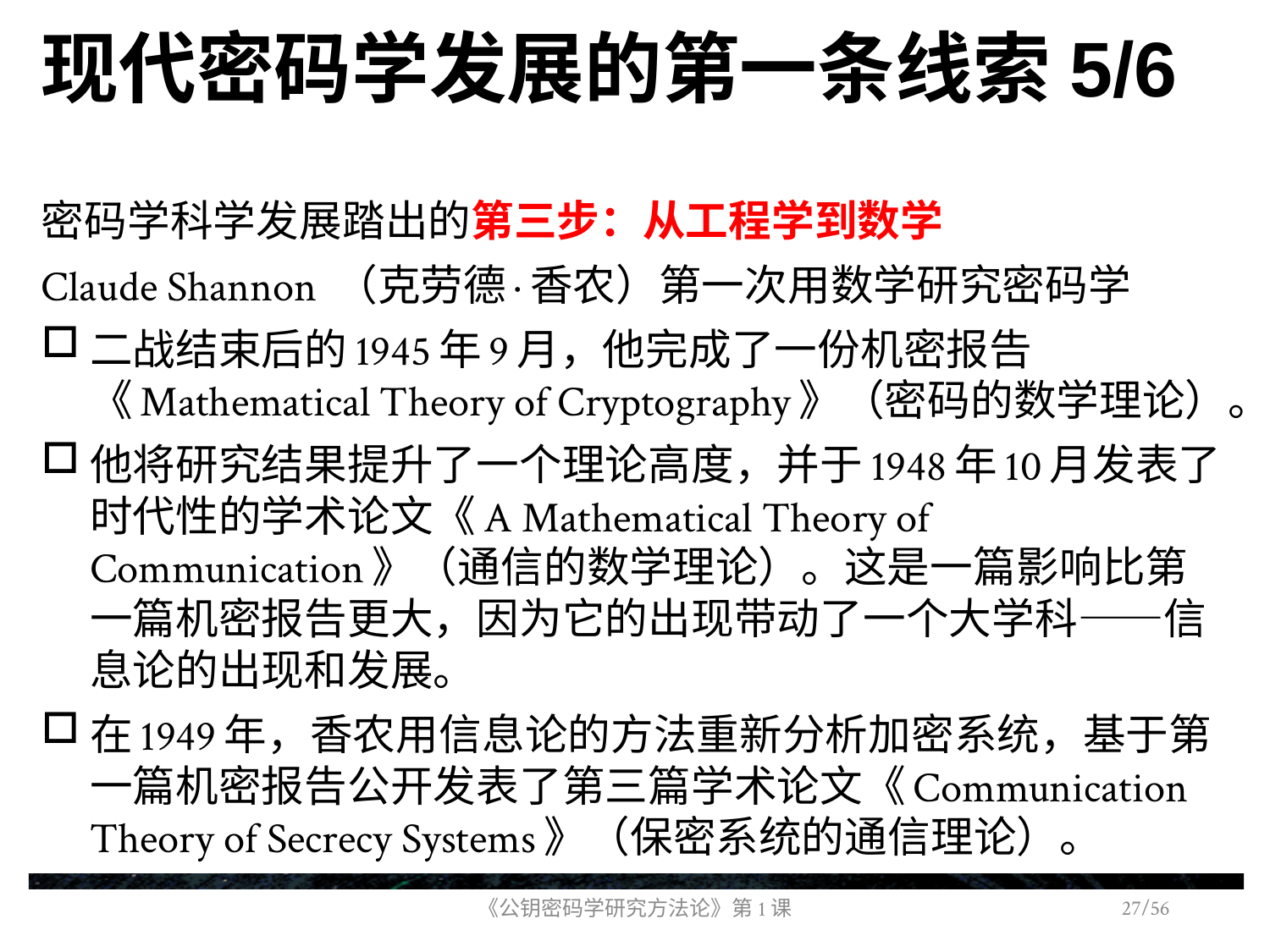

# 现代密码学发展的第一条线索5/6
密码学科学发展踏出的第三步：从工程学到数学
Claude Shannon （克劳德·香农）第一次用数学研究密码学
二战结束后的1945年9月，他完成了一份机密报告《Mathematical Theory of Cryptography》（密码的数学理论）。
他将研究结果提升了一个理论高度，并于1948年10月发表了时代性的学术论文《A Mathematical Theory of Communication》（通信的数学理论）。这是一篇影响比第一篇机密报告更大，因为它的出现带动了一个大学科——信息论的出现和发展。
在1949年，香农用信息论的方法重新分析加密系统，基于第一篇机密报告公开发表了第三篇学术论文《Communication Theory of Secrecy Systems》（保密系统的通信理论）。
《公钥密码学研究方法论》第1课
27/56